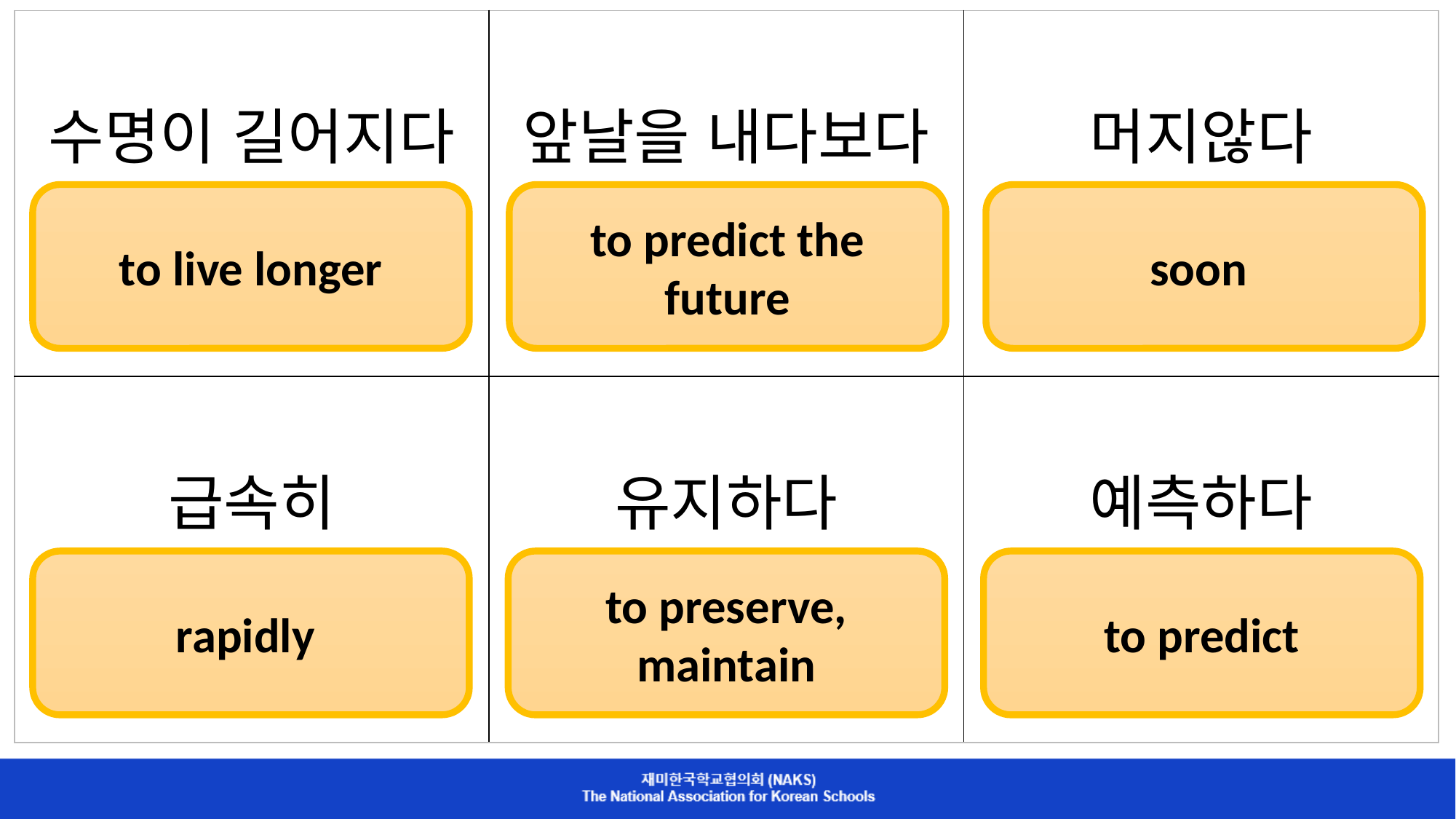

| 수명이 길어지다 | 앞날을 내다보다 | 머지않다 |
| --- | --- | --- |
| 급속히 | 유지하다 | 예측하다 |
to live longer
to predict the future
soon
rapidly
to preserve, maintain
to predict